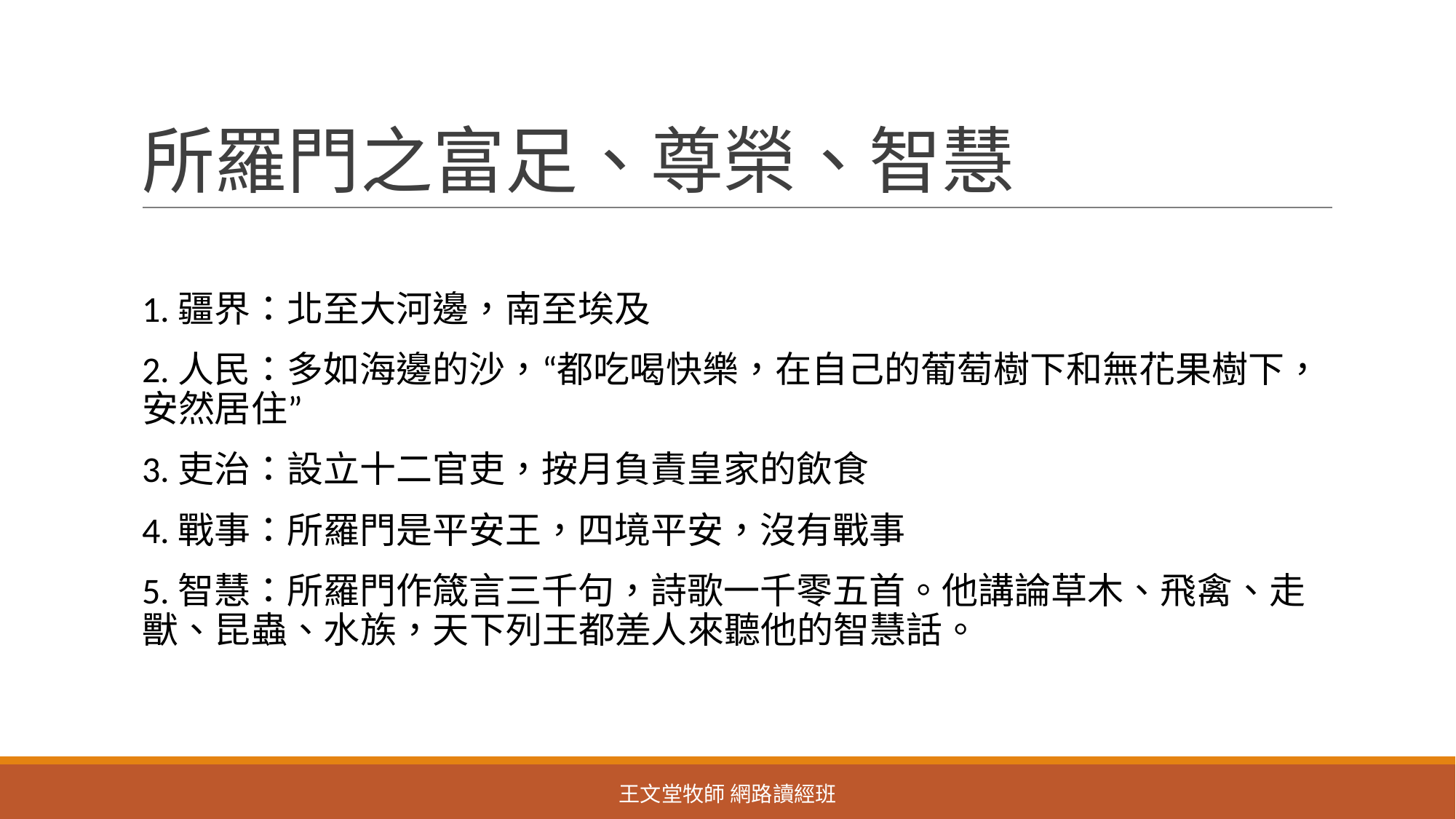

# 所羅門之富足、尊榮、智慧

1.疆界：北至大河邊，南至埃及
2.人民：多如海邊的沙，“都吃喝快樂，在自己的葡萄樹下和無花果樹下，安然居住”
3.吏治：設立十二官吏，按月負責皇家的飲食
4.戰事：所羅門是平安王，四境平安，沒有戰事
5.智慧：所羅門作箴言三千句，詩歌一千零五首。他講論草木、飛禽、走獸、昆蟲、水族，天下列王都差人來聽他的智慧話。

王文堂牧師 網路讀經班